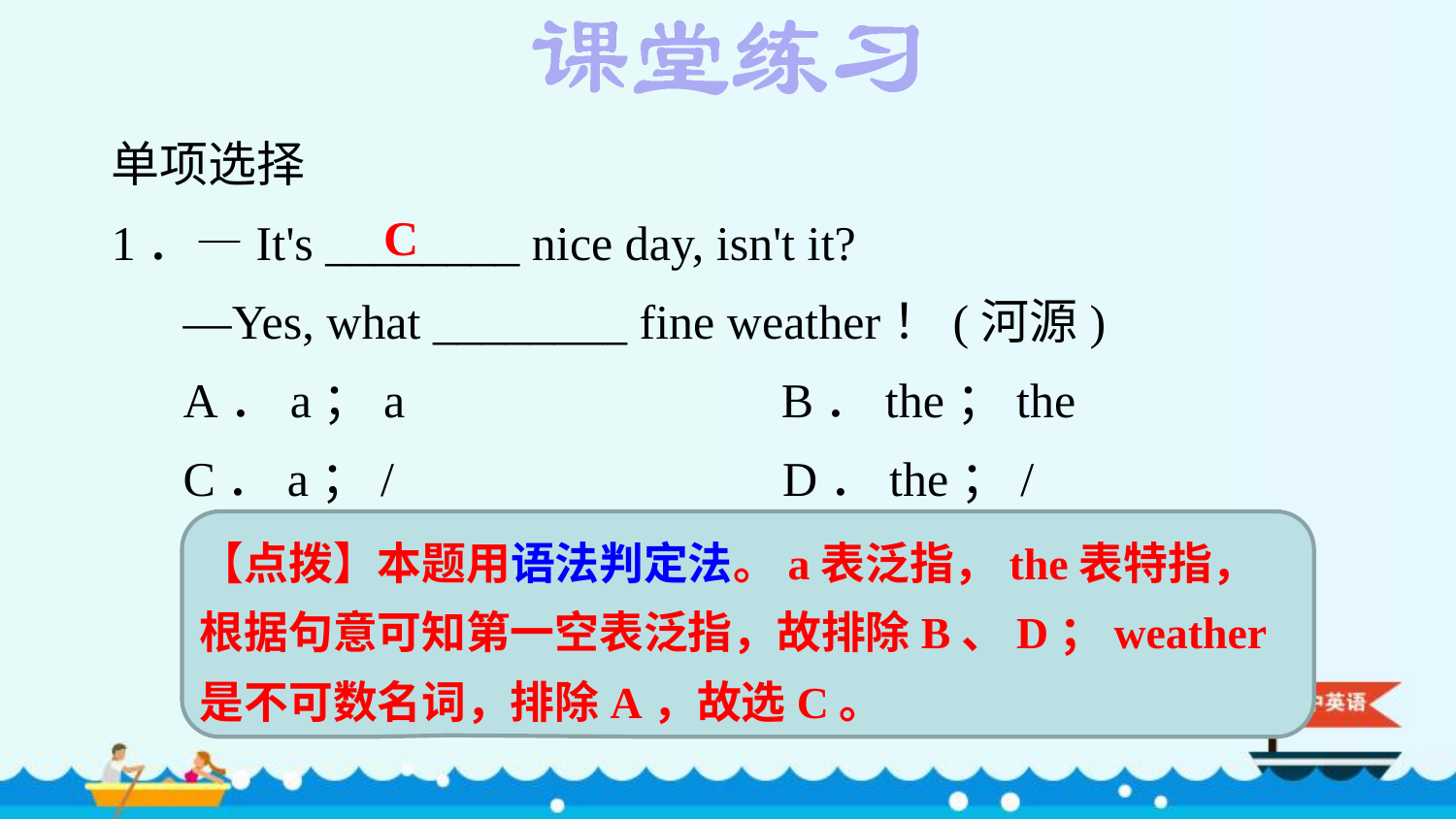

单项选择
1．—It's ________ nice day, isn't it?
—Yes, what ________ fine weather！(河源)
A．a；a                               B．the；the
C．a；/                                D．the；/
C

【点拨】本题用语法判定法。a表泛指，the表特指，根据句意可知第一空表泛指，故排除B、D；weather是不可数名词，排除A，故选C。